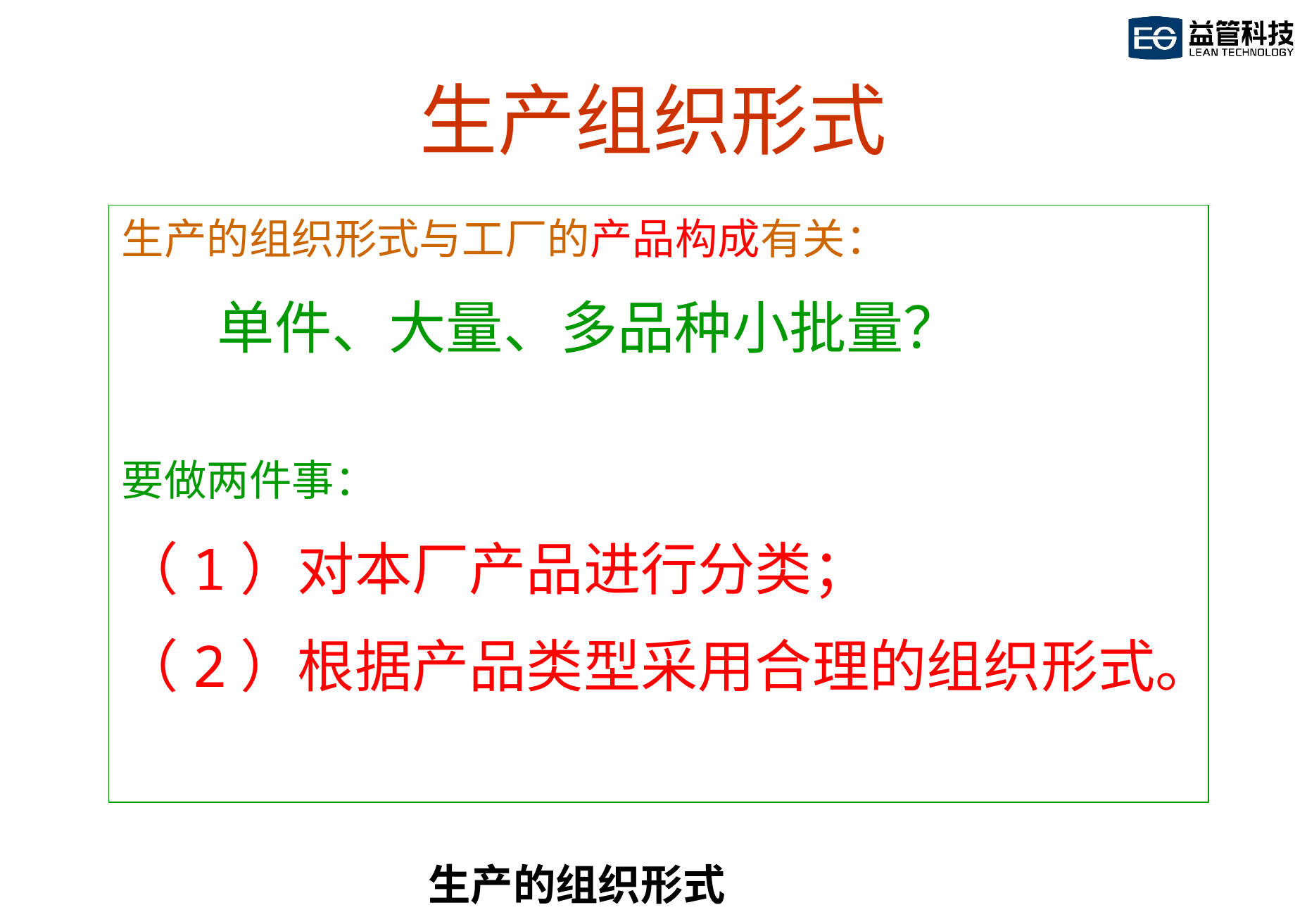

生产组织形式

生产的组织形式与工厂的产品构成有关：
         单件、大量、多品种小批量？

要做两件事：
（1）对本厂产品进行分类；
（2）根据产品类型采用合理的组织形式。

生产的组织形式